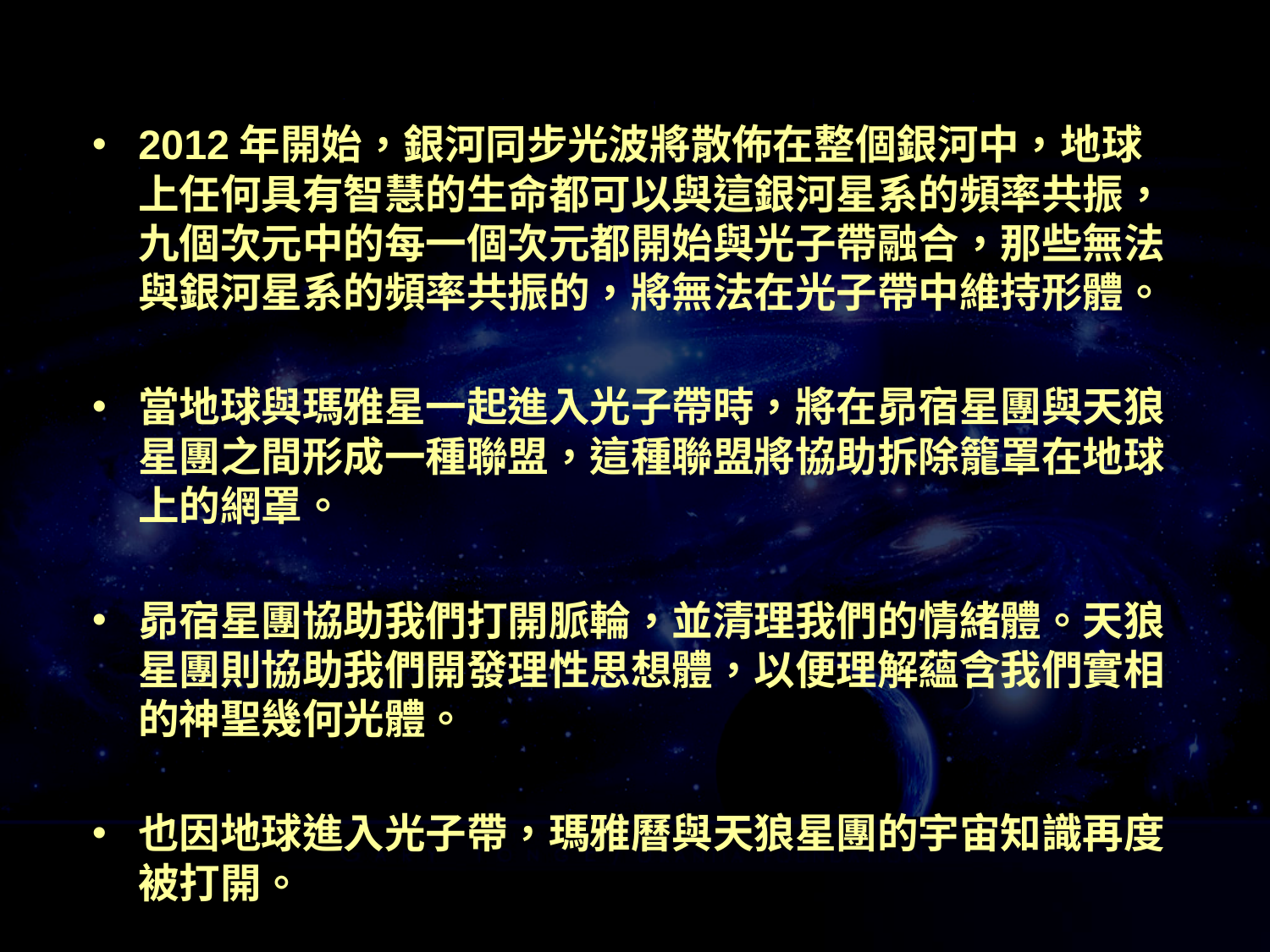

2012年開始，銀河同步光波將散佈在整個銀河中，地球上任何具有智慧的生命都可以與這銀河星系的頻率共振，九個次元中的每一個次元都開始與光子帶融合，那些無法與銀河星系的頻率共振的，將無法在光子帶中維持形體。

當地球與瑪雅星一起進入光子帶時，將在昴宿星團與天狼星團之間形成一種聯盟，這種聯盟將協助拆除籠罩在地球上的網罩。

昴宿星團協助我們打開脈輪，並清理我們的情緒體。天狼星團則協助我們開發理性思想體，以便理解蘊含我們實相的神聖幾何光體。

也因地球進入光子帶，瑪雅曆與天狼星團的宇宙知識再度被打開。